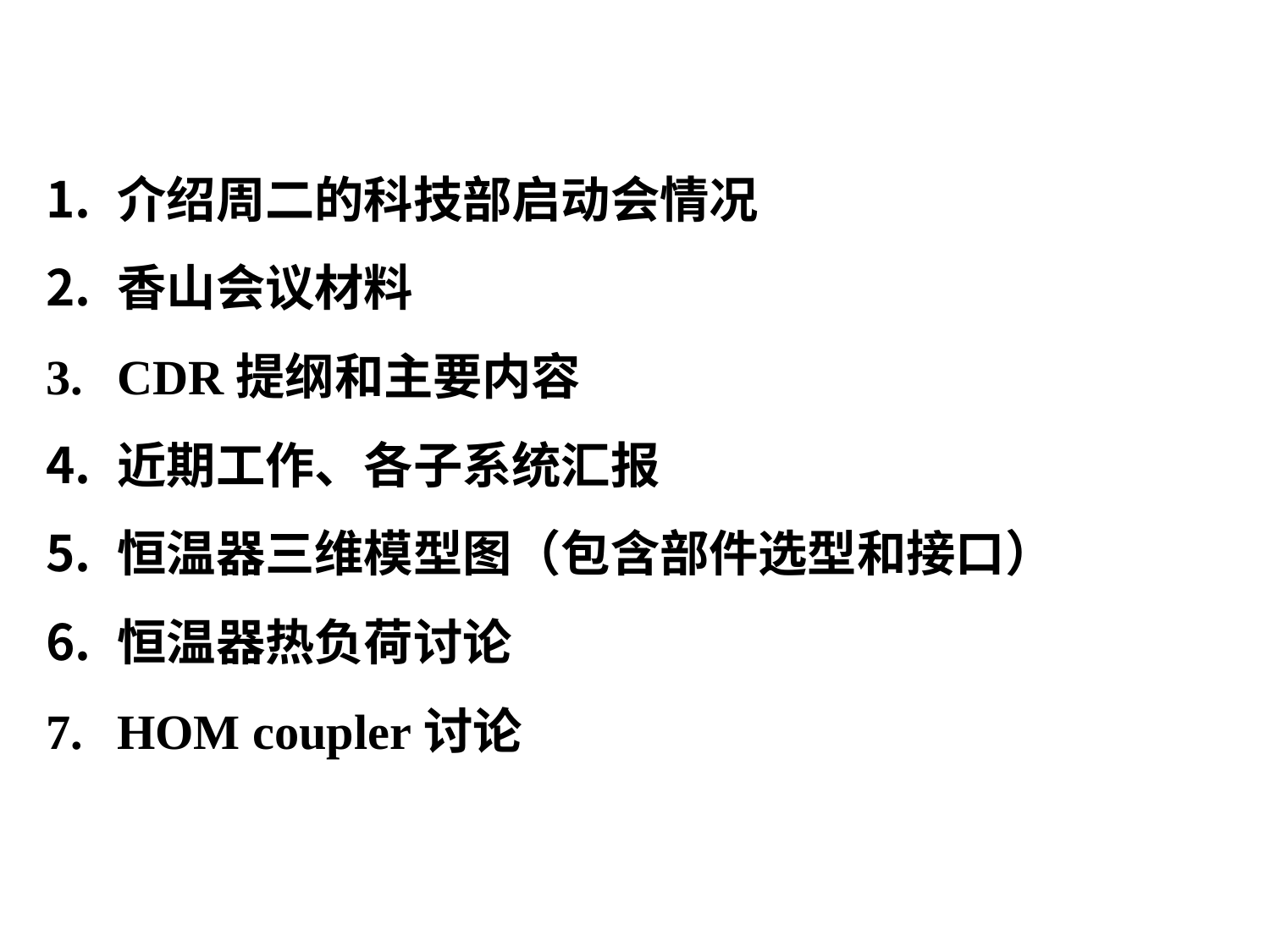

介绍周二的科技部启动会情况
香山会议材料
CDR提纲和主要内容
近期工作、各子系统汇报
恒温器三维模型图（包含部件选型和接口）
恒温器热负荷讨论
HOM coupler讨论